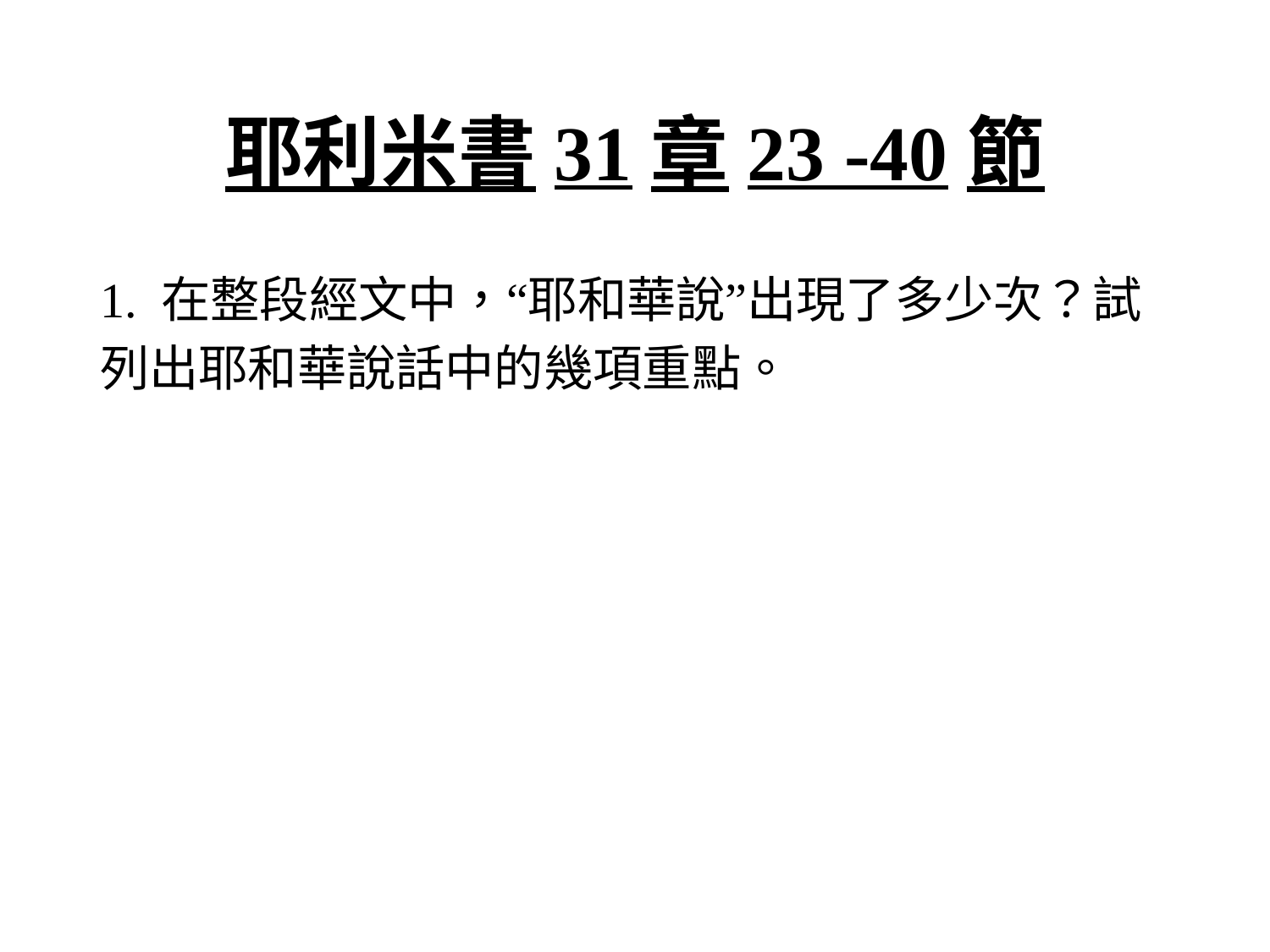

# 耶利米書31章23 -40節
1. 在整段經文中，“耶和華說”出現了多少次？試列出耶和華說話中的幾項重點。